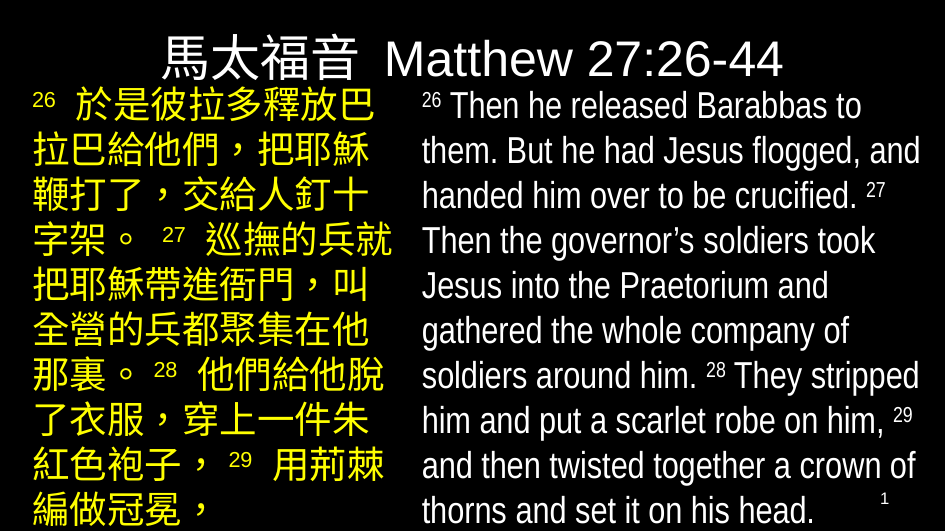

# 馬太福音 Matthew 27:26-44
26 於是彼拉多釋放巴拉巴給他們，把耶穌鞭打了，交給人釘十字架。 27 巡撫的兵就把耶穌帶進衙門，叫全營的兵都聚集在他那裏。28 他們給他脫了衣服，穿上一件朱紅色袍子，29 用荊棘編做冠冕，
26 Then he released Barabbas to them. But he had Jesus flogged, and handed him over to be crucified. 27 Then the governor’s soldiers took Jesus into the Praetorium and gathered the whole company of soldiers around him. 28 They stripped him and put a scarlet robe on him, 29 and then twisted together a crown of thorns and set it on his head.
1